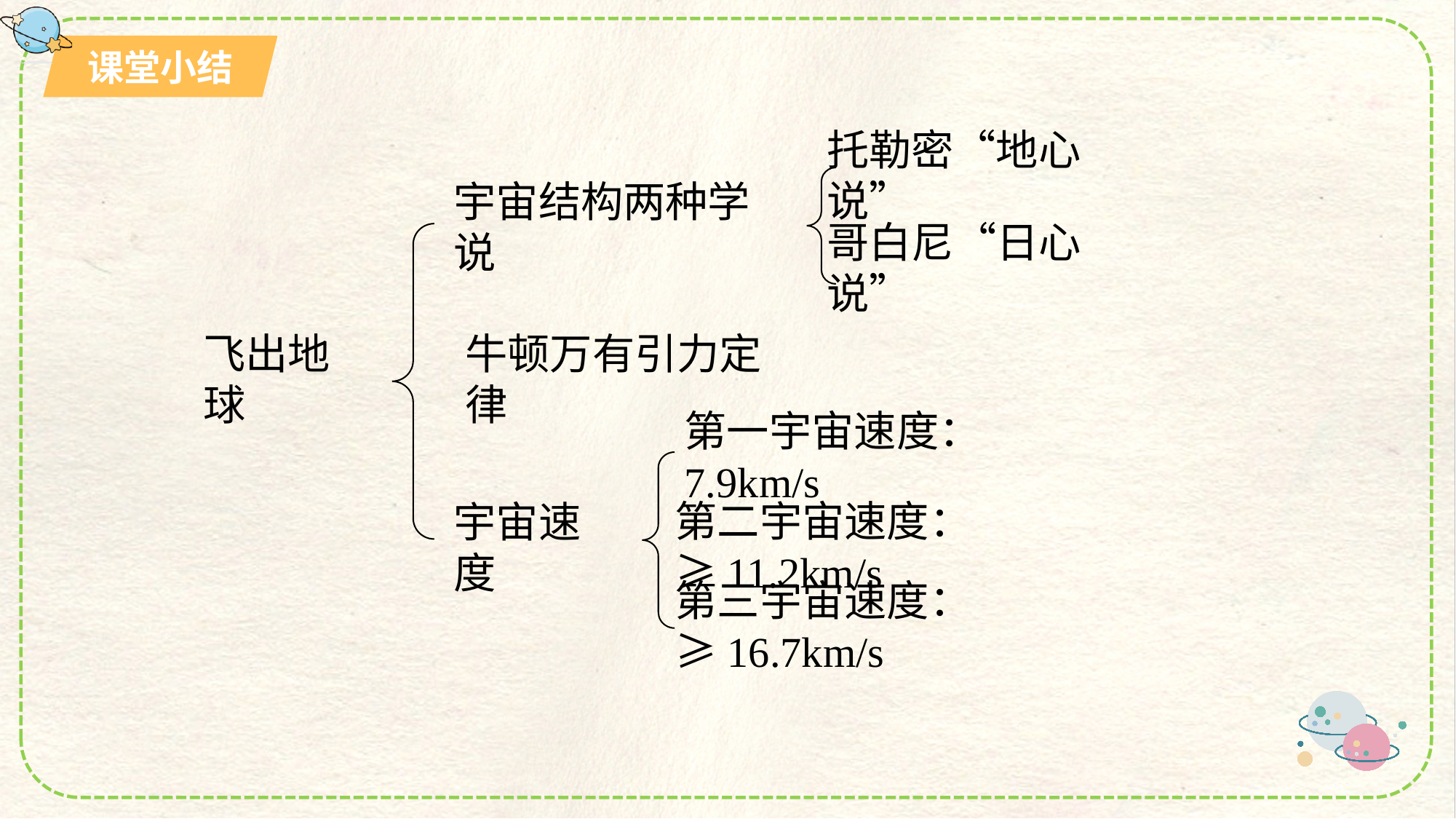

托勒密“地心说”

宇宙结构两种学说

哥白尼“日心说”
飞出地球
牛顿万有引力定律
第一宇宙速度：7.9km/s

第二宇宙速度：≥11.2km/s
宇宙速度
第三宇宙速度：≥16.7km/s